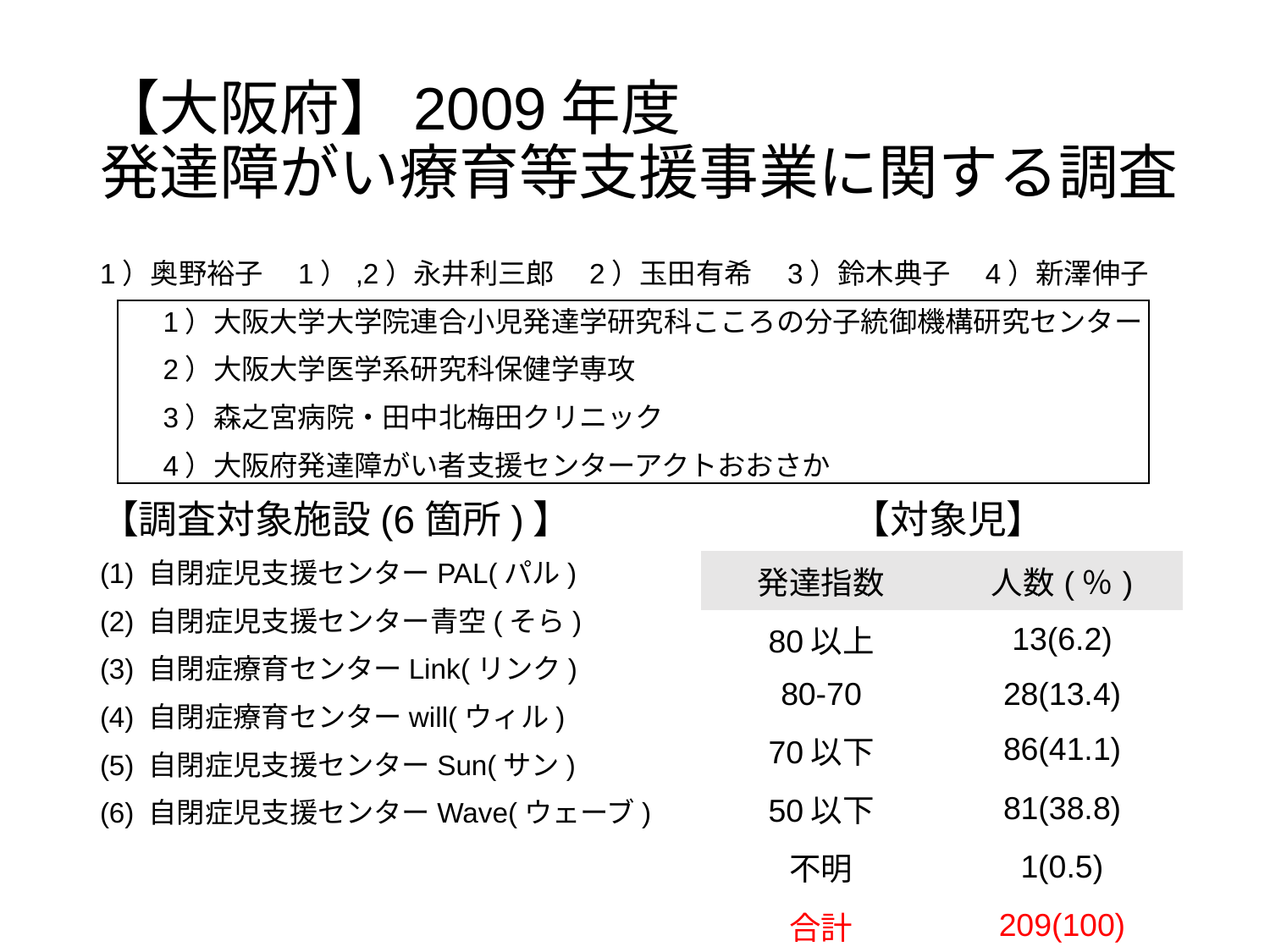

# 【大阪府】2009年度 発達障がい療育等支援事業に関する調査
1）奥野裕子　1）,2）永井利三郎　2）玉田有希　3）鈴木典子　4）新澤伸子
　　1）大阪大学大学院連合小児発達学研究科こころの分子統御機構研究センター
　　2）大阪大学医学系研究科保健学専攻
　　3）森之宮病院・田中北梅田クリニック
　　4）大阪府発達障がい者支援センターアクトおおさか
【調査対象施設(6箇所)】　　　　　　　 【対象児】
(1) 自閉症児支援センターPAL(パル)
(2) 自閉症児支援センター青空(そら)
(3) 自閉症療育センターLink(リンク)
(4) 自閉症療育センターwill(ウィル)
(5) 自閉症児支援センターSun(サン)
(6) 自閉症児支援センターWave(ウェーブ)

| 発達指数 | 人数(％) |
| --- | --- |
| 80以上 | 13(6.2) |
| 80-70 | 28(13.4) |
| 70以下 | 86(41.1) |
| 50以下 | 81(38.8) |
| 不明 | 1(0.5) |
| 合計 | 209(100) |